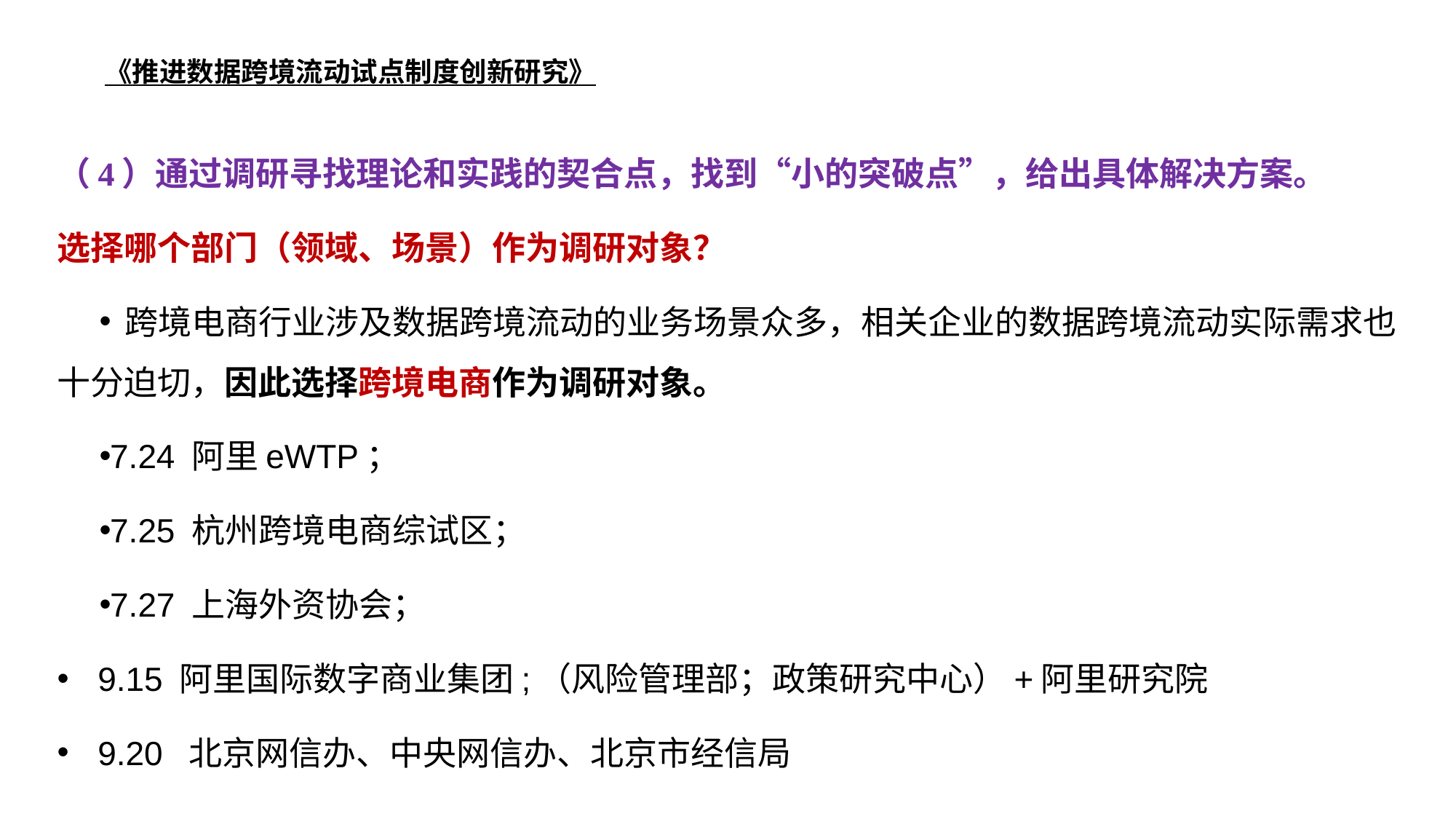

# 《推进数据跨境流动试点制度创新研究》
（4）通过调研寻找理论和实践的契合点，找到“小的突破点”，给出具体解决方案。
选择哪个部门（领域、场景）作为调研对象？
 跨境电商行业涉及数据跨境流动的业务场景众多，相关企业的数据跨境流动实际需求也十分迫切，因此选择跨境电商作为调研对象。
7.24 阿里eWTP；
7.25 杭州跨境电商综试区；
7.27 上海外资协会；
9.15 阿里国际数字商业集团;（风险管理部；政策研究中心）+阿里研究院
9.20  北京网信办、中央网信办、北京市经信局